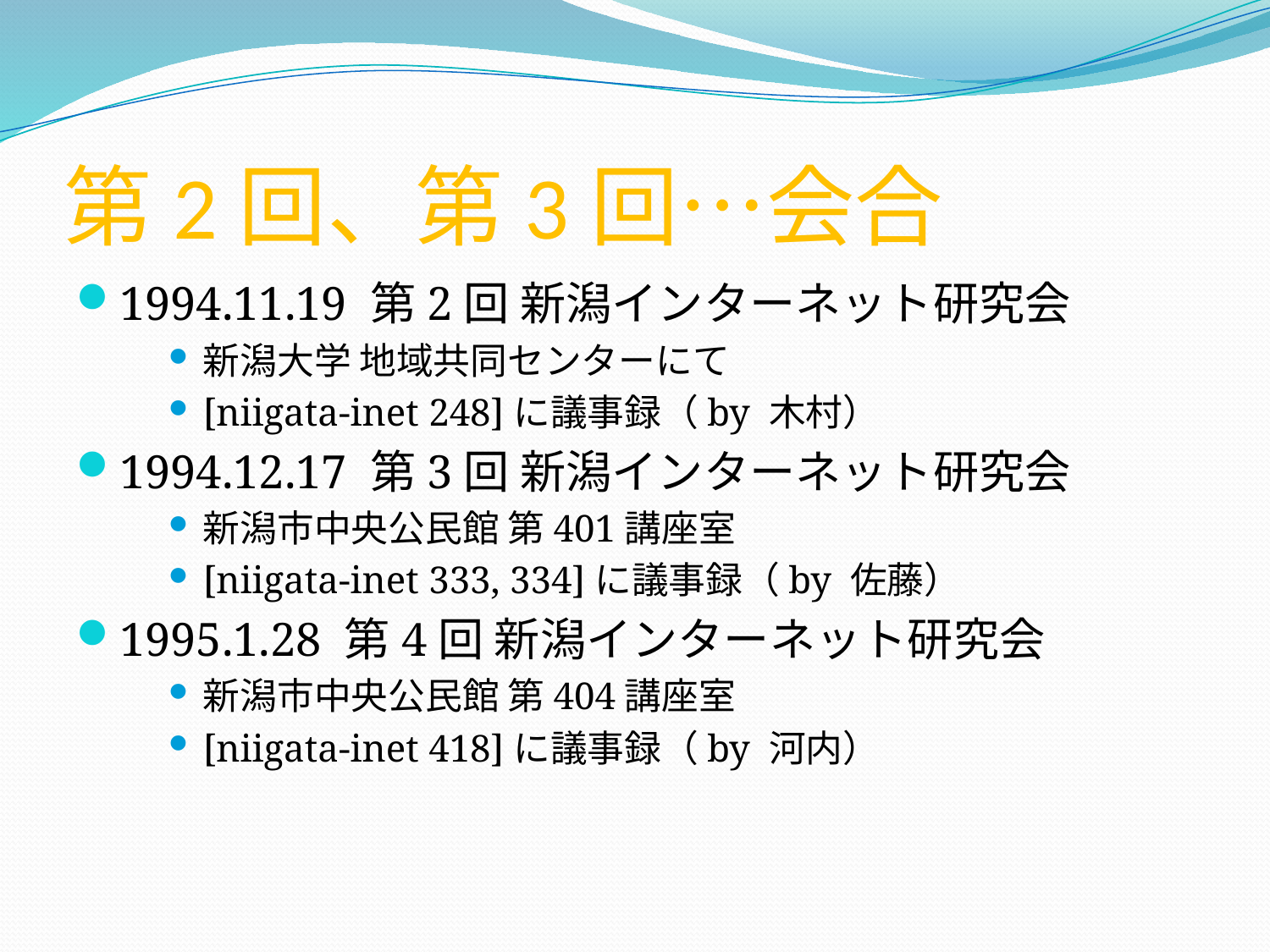

# 第2回、第3回…会合
1994.11.19 第2回 新潟インターネット研究会
新潟大学 地域共同センターにて
[niigata-inet 248]に議事録（by 木村）
1994.12.17 第3回 新潟インターネット研究会
新潟市中央公民館 第401講座室
[niigata-inet 333, 334]に議事録（by 佐藤）
1995.1.28 第4回 新潟インターネット研究会
新潟市中央公民館 第404講座室
[niigata-inet 418]に議事録（by 河内）